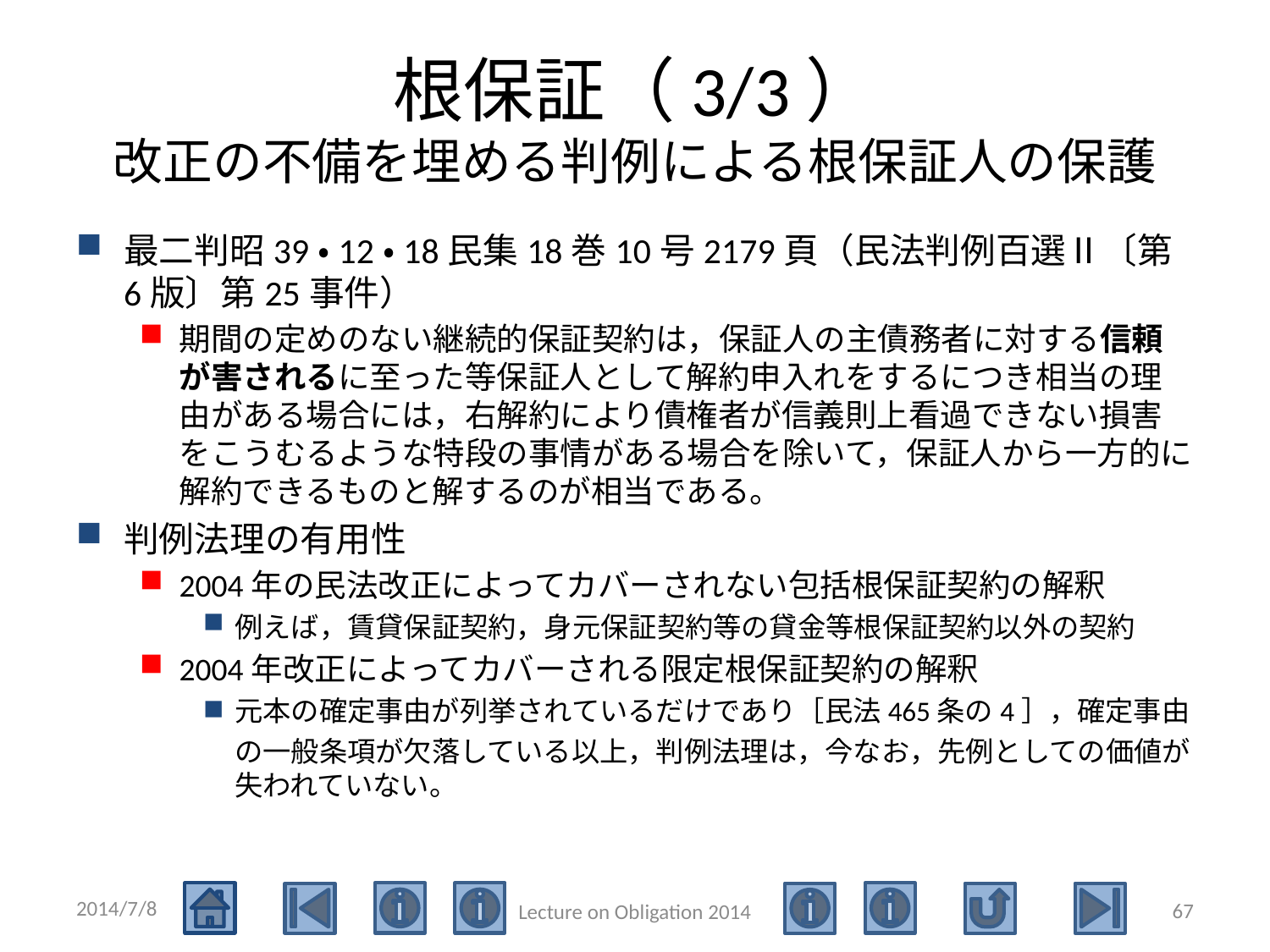

# 根保証（3/3） 改正の不備を埋める判例による根保証人の保護
最二判昭39・12・18民集18巻10号2179頁（民法判例百選Ⅱ〔第6版〕第25事件）
期間の定めのない継続的保証契約は，保証人の主債務者に対する信頼が害されるに至った等保証人として解約申入れをするにつき相当の理由がある場合には，右解約により債権者が信義則上看過できない損害をこうむるような特段の事情がある場合を除いて，保証人から一方的に解約できるものと解するのが相当である。
判例法理の有用性
2004年の民法改正によってカバーされない包括根保証契約の解釈
例えば，賃貸保証契約，身元保証契約等の貸金等根保証契約以外の契約
2004年改正によってカバーされる限定根保証契約の解釈
元本の確定事由が列挙されているだけであり［民法465条の4］，確定事由の一般条項が欠落している以上，判例法理は，今なお，先例としての価値が失われていない。
2014/7/8
67
Lecture on Obligation 2014